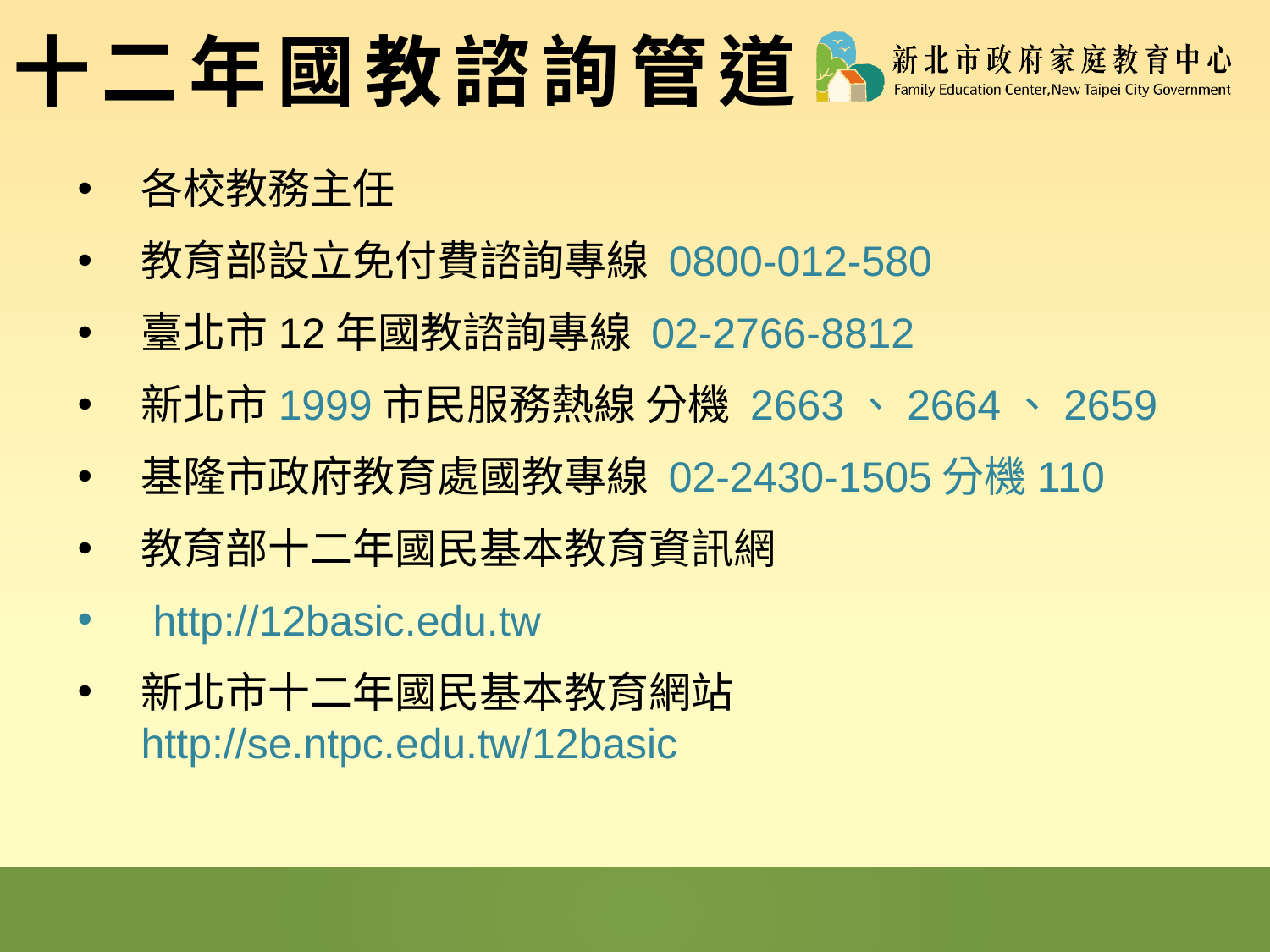

十二年國教諮詢管道
各校教務主任
教育部設立免付費諮詢專線 0800-012-580
臺北市12年國教諮詢專線 02-2766-8812
新北市1999市民服務熱線 分機 2663、2664、2659
基隆市政府教育處國教專線 02-2430-1505分機110
教育部十二年國民基本教育資訊網
 http://12basic.edu.tw
新北市十二年國民基本教育網站                                     http://se.ntpc.edu.tw/12basic